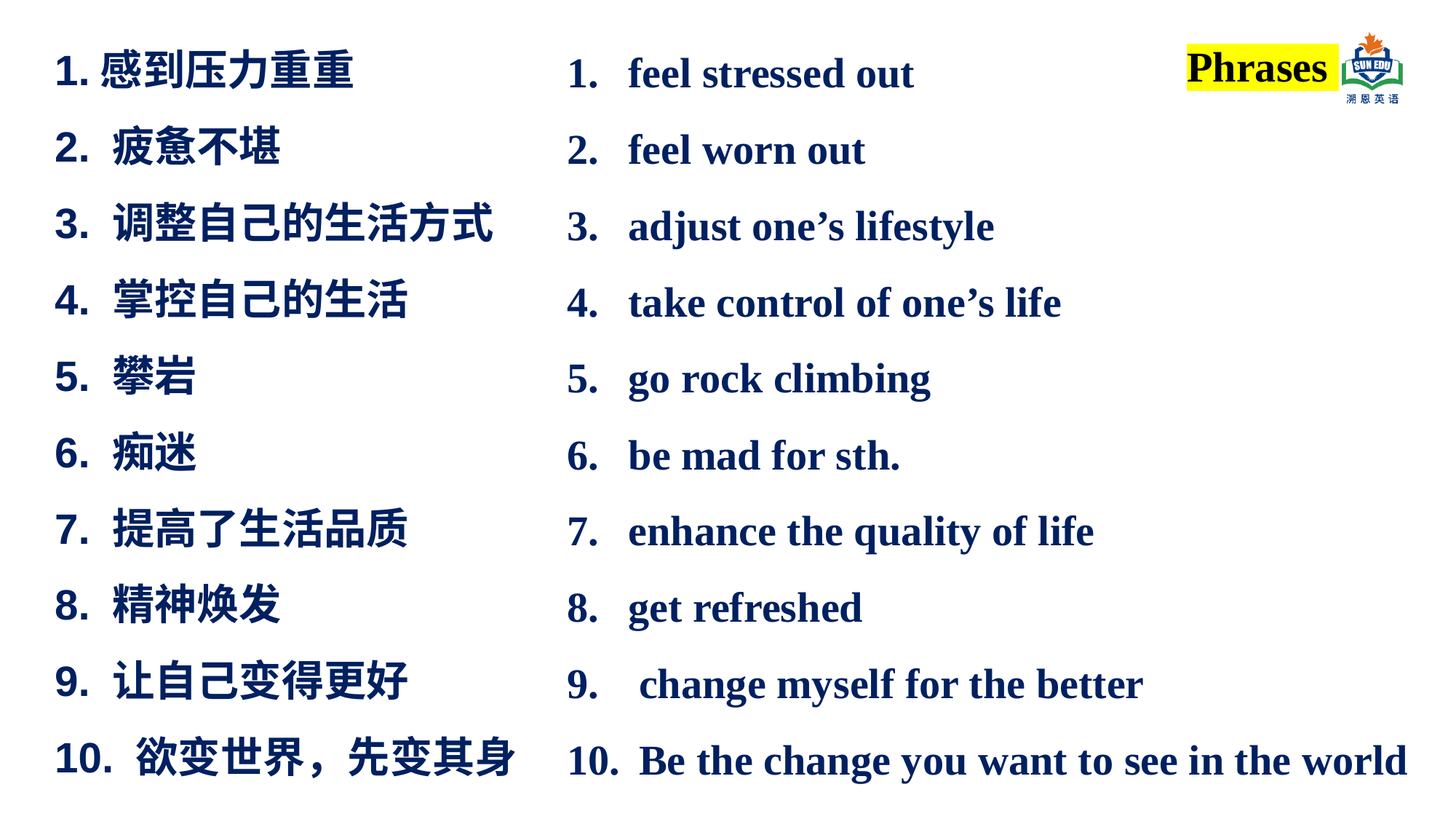

1.感到压力重重
2. 疲惫不堪
3. 调整自己的生活方式
4. 掌控自己的生活
5. 攀岩
6. 痴迷
7. 提高了生活品质
8. 精神焕发
9. 让自己变得更好
10. 欲变世界，先变其身
feel stressed out
feel worn out
adjust one’s lifestyle
take control of one’s life
go rock climbing
be mad for sth.
enhance the quality of life
get refreshed
 change myself for the better
 Be the change you want to see in the world

Phrases